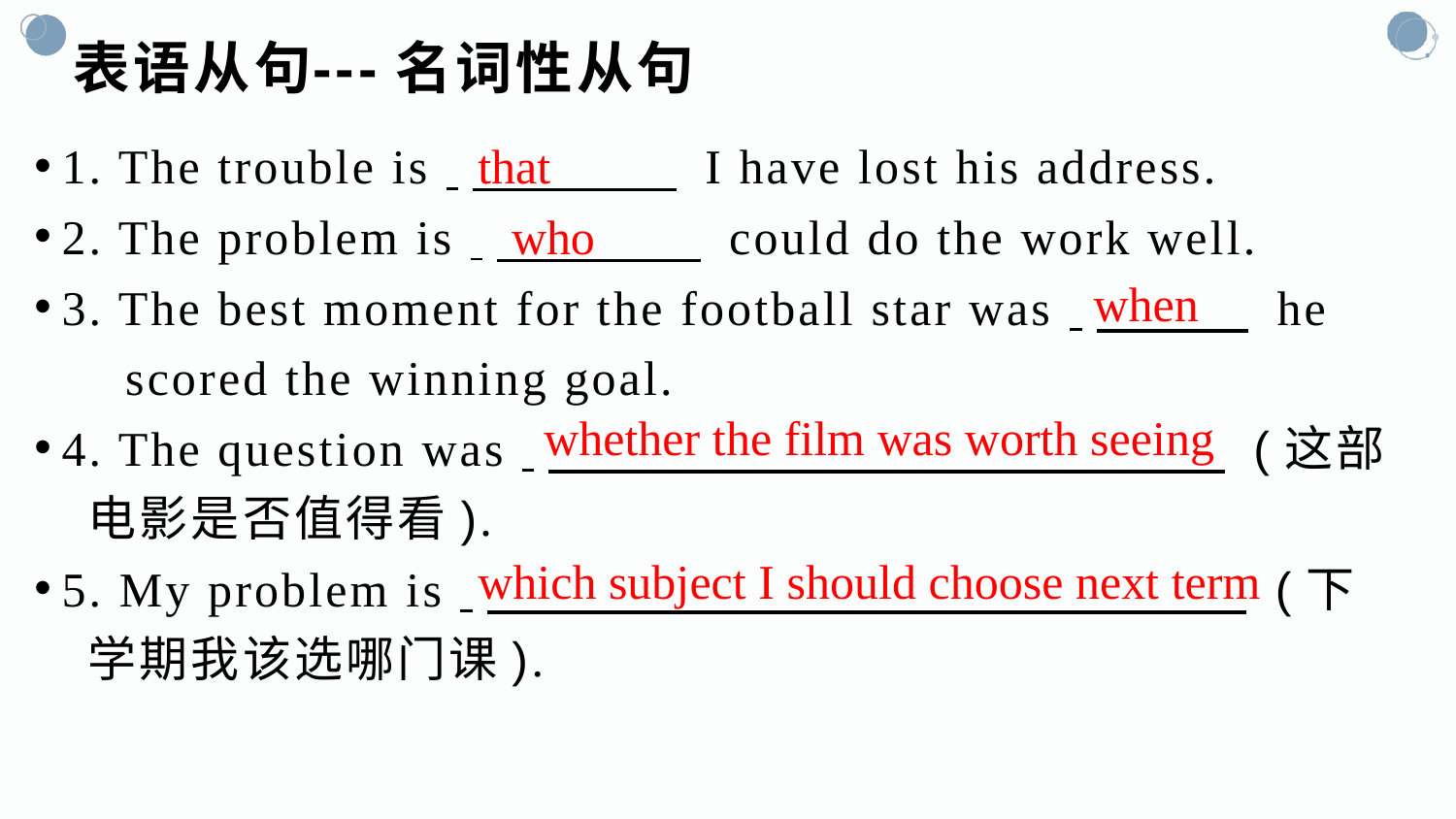

---名词性从句
表语从句
1. The trouble is  　　　　 I have lost his address.
2. The problem is  　　　　 could do the work well.
3. The best moment for the football star was  　　　 he
      scored the winning goal.
4. The question was  　　　　 　   　　　    　　　 (这部
   电影是否值得看).
5. My problem is  　　　　             　　　　 　　　 (下
   学期我该选哪门课).
that
who
when
whether the film was worth seeing
which subject I should choose next term